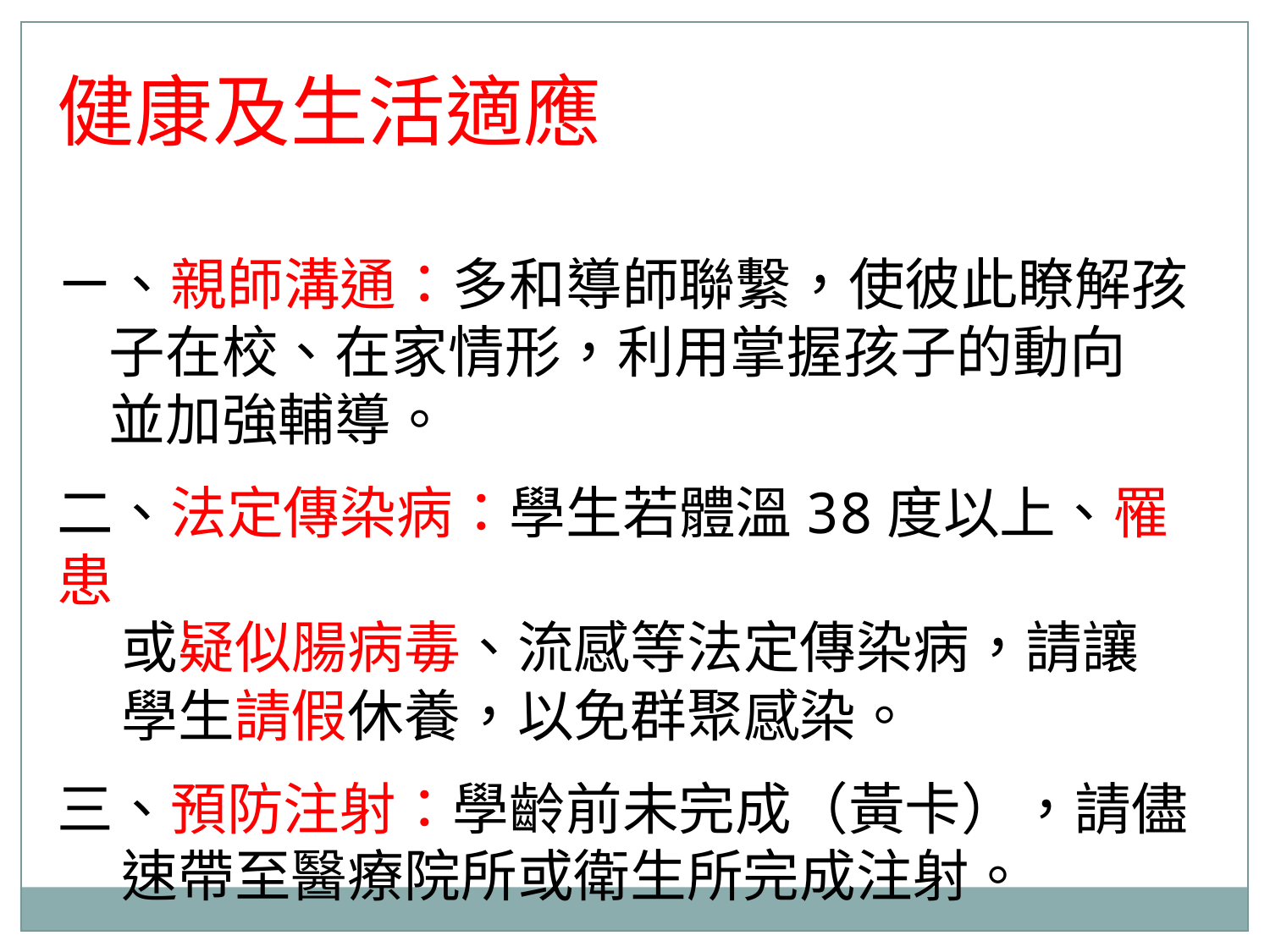

健康及生活適應

ㄧ、親師溝通：多和導師聯繫，使彼此瞭解孩
   子在校、在家情形，利用掌握孩子的動向
   並加強輔導。

二、法定傳染病：學生若體溫38度以上、罹患
    或疑似腸病毒、流感等法定傳染病，請讓
    學生請假休養，以免群聚感染。

三、預防注射：學齡前未完成（黃卡），請儘
    速帶至醫療院所或衛生所完成注射。